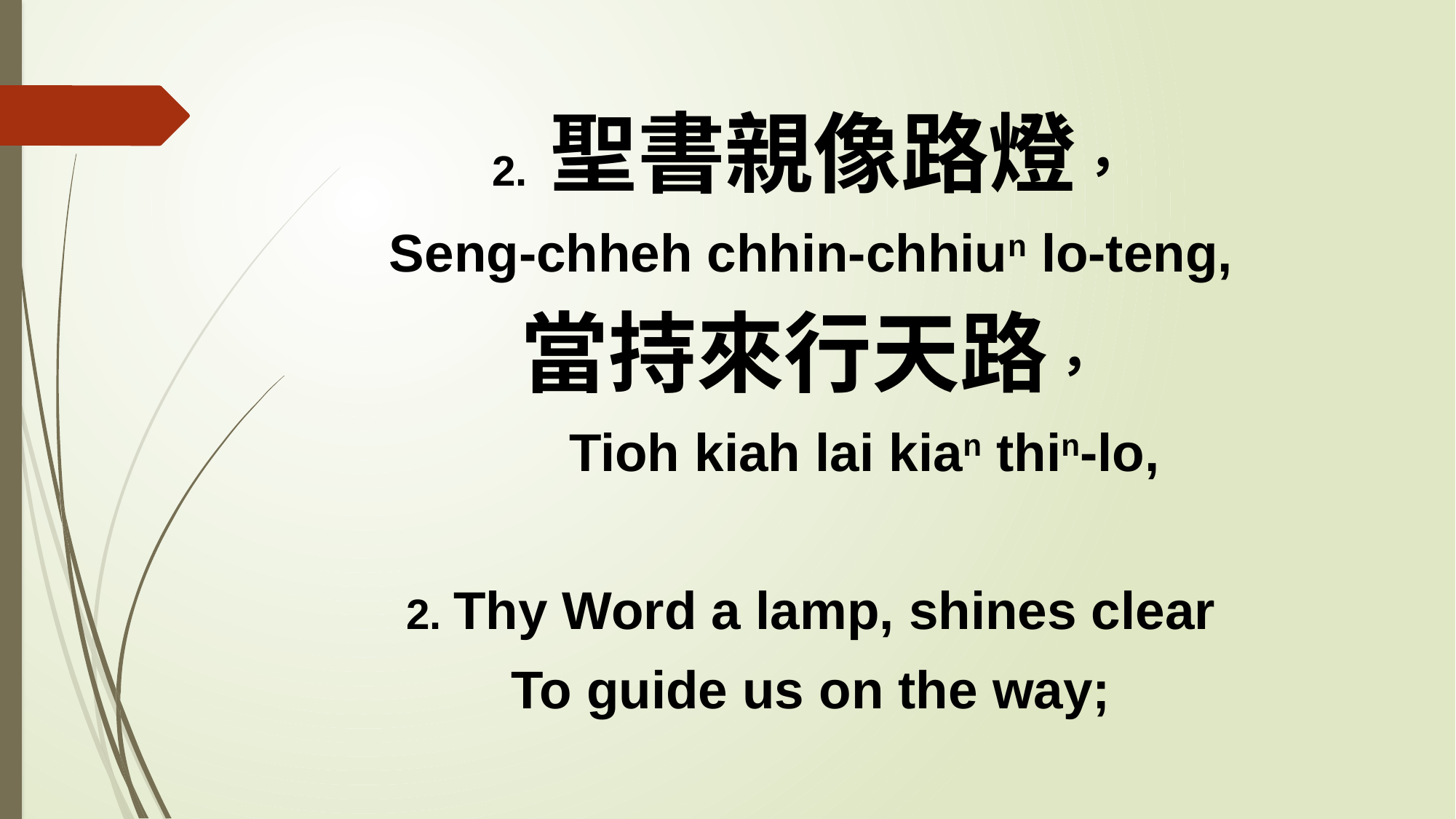

2. 聖書親像路燈，
Seng-chheh chhin-chhiun lo-teng,
當持來行天路，
                     Tioh kiah lai kian thin-lo,

2. Thy Word a lamp, shines clear
To guide us on the way;